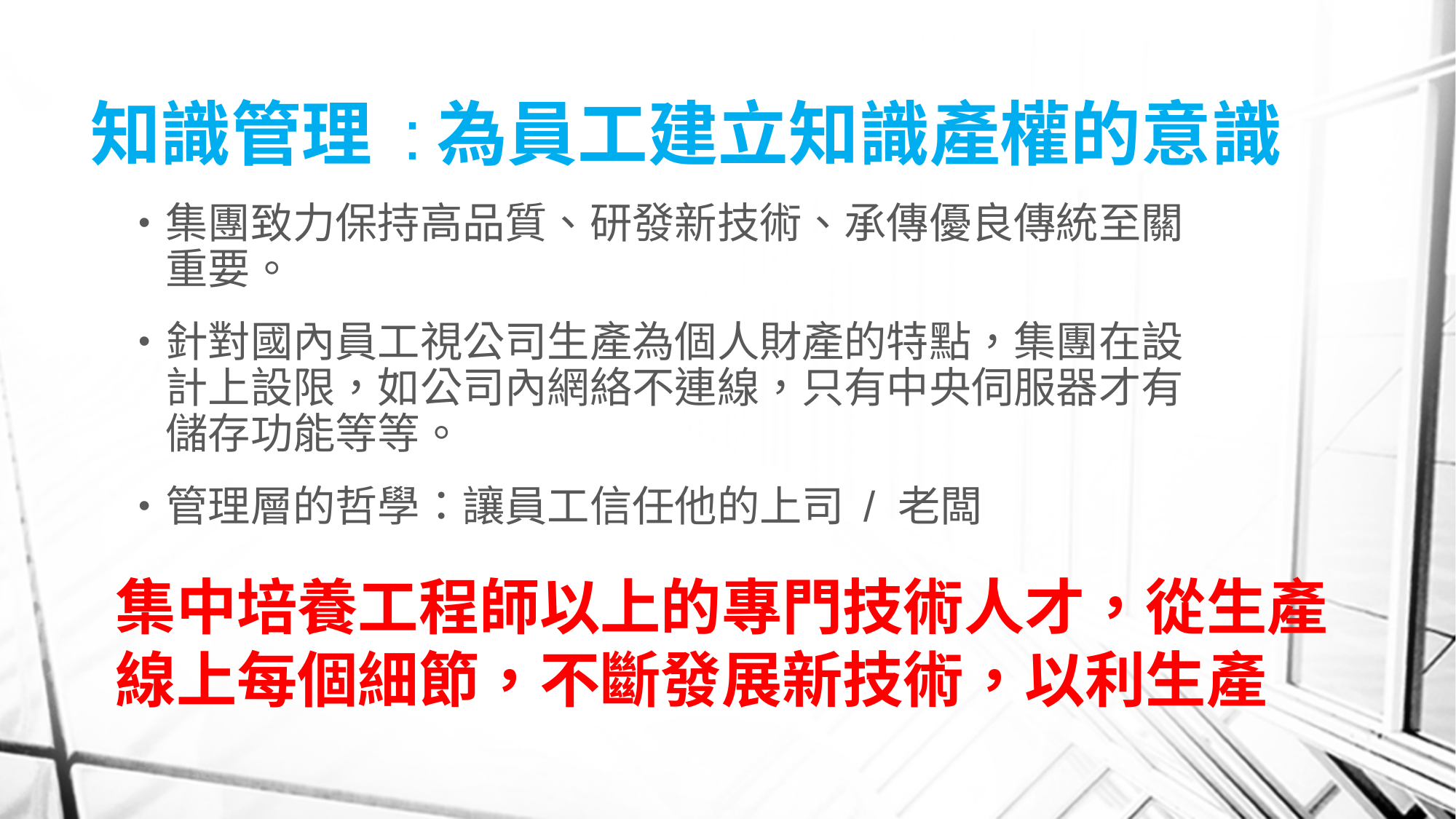

# 知識管理 :為員工建立知識產權的意識
集團致力保持高品質、研發新技術、承傳優良傳統至關重要。
針對國內員工視公司生產為個人財產的特點，集團在設計上設限，如公司內網絡不連線，只有中央伺服器才有儲存功能等等。
管理層的哲學：讓員工信任他的上司 / 老闆
集中培養工程師以上的專門技術人才，從生產線上每個細節，不斷發展新技術，以利生產